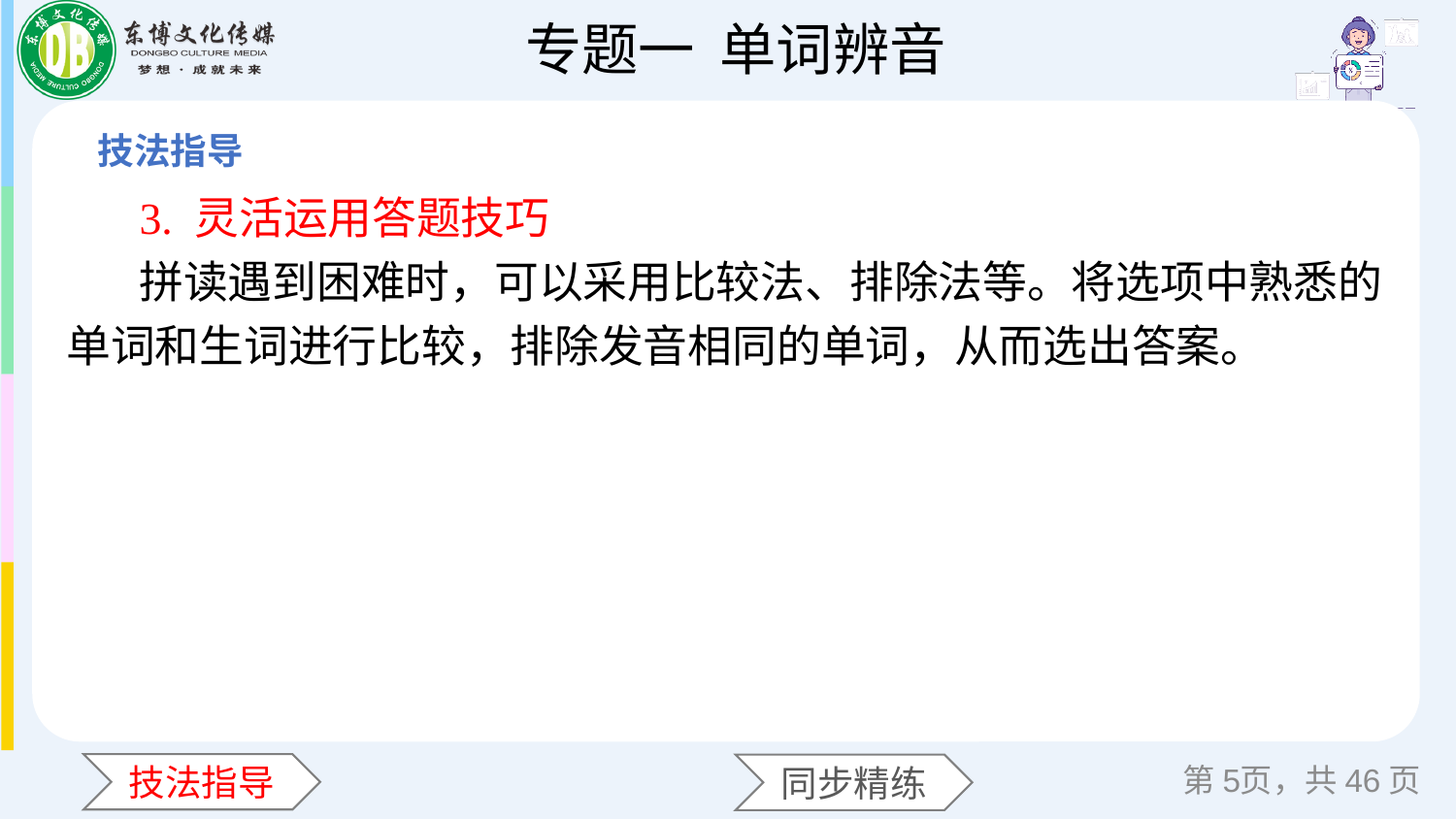

3. 灵活运用答题技巧
拼读遇到困难时，可以采用比较法、排除法等。将选项中熟悉的单词和生词进行比较，排除发音相同的单词，从而选出答案。
第5页，共46页